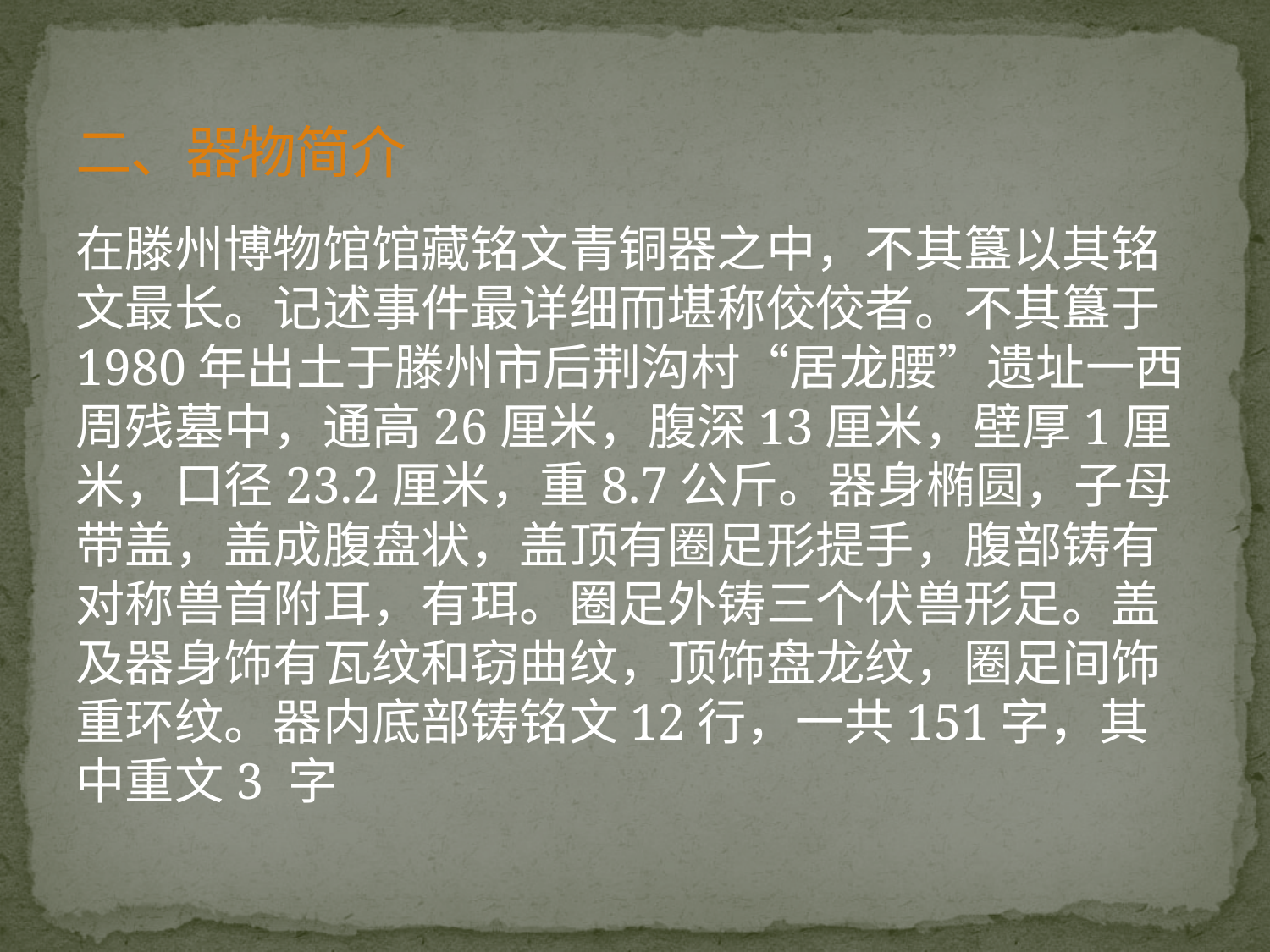

# 二、器物简介
在滕州博物馆馆藏铭文青铜器之中，不其簋以其铭文最长。记述事件最详细而堪称佼佼者。不其簋于1980年出土于滕州市后荆沟村“居龙腰”遗址一西周残墓中，通高26厘米，腹深13厘米，壁厚1厘米，口径23.2厘米，重8.7公斤。器身椭圆，子母带盖，盖成腹盘状，盖顶有圈足形提手，腹部铸有对称兽首附耳，有珥。圈足外铸三个伏兽形足。盖及器身饰有瓦纹和窃曲纹，顶饰盘龙纹，圈足间饰重环纹。器内底部铸铭文12行，一共151字，其中重文3 字